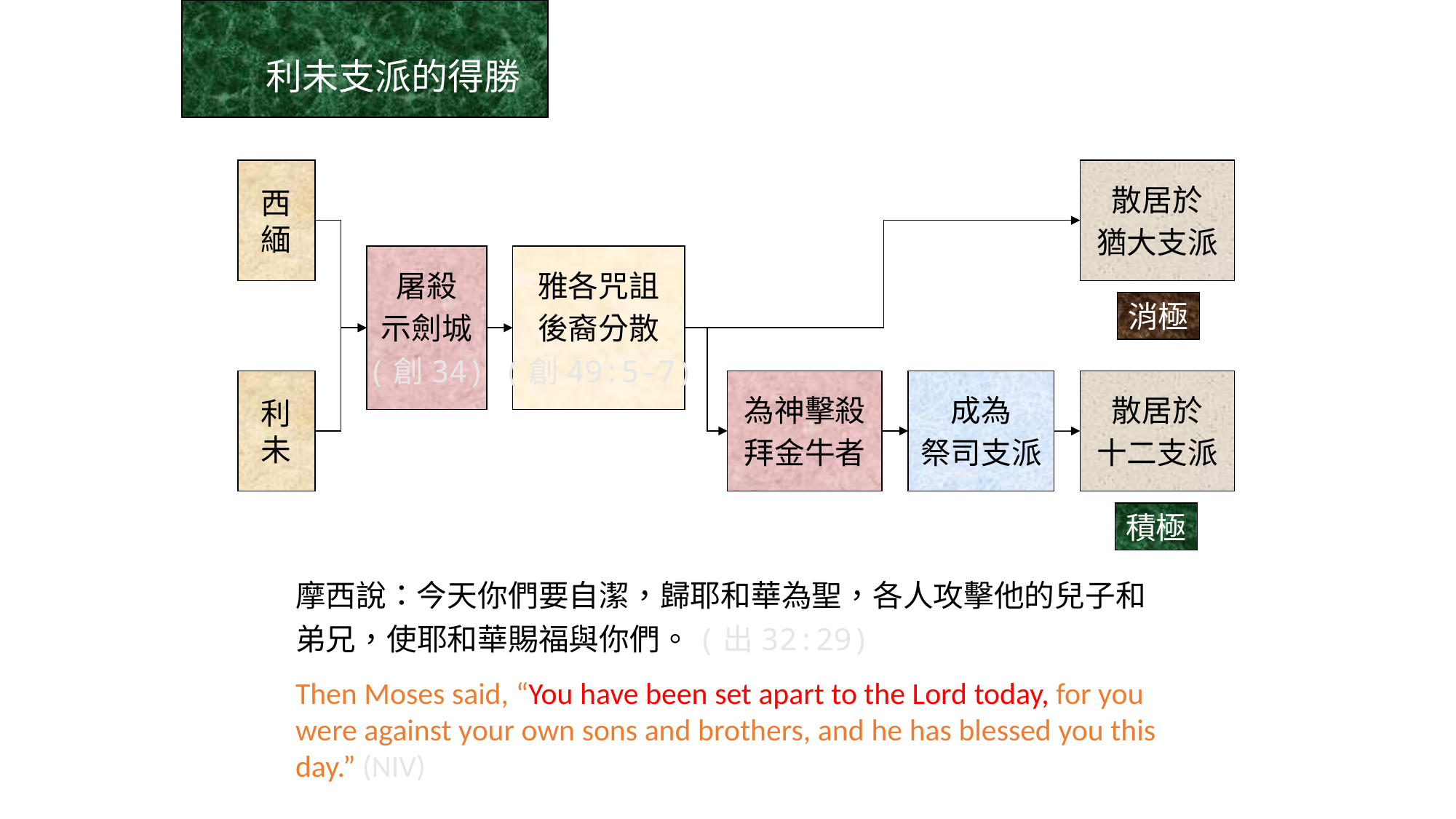

利未支派的得勝
西
緬
散居於
猶大支派
屠殺
示劍城
(創34)
雅各咒詛
後裔分散
(創49:5-7)
消極
利
未
為神擊殺
拜金牛者
成為
祭司支派
散居於
十二支派
積極
摩西說：今天你們要自潔，歸耶和華為聖，各人攻擊他的兒子和弟兄，使耶和華賜福與你們。(出32:29)
Then Moses said, “You have been set apart to the Lord today, for you were against your own sons and brothers, and he has blessed you this day.” (NIV)